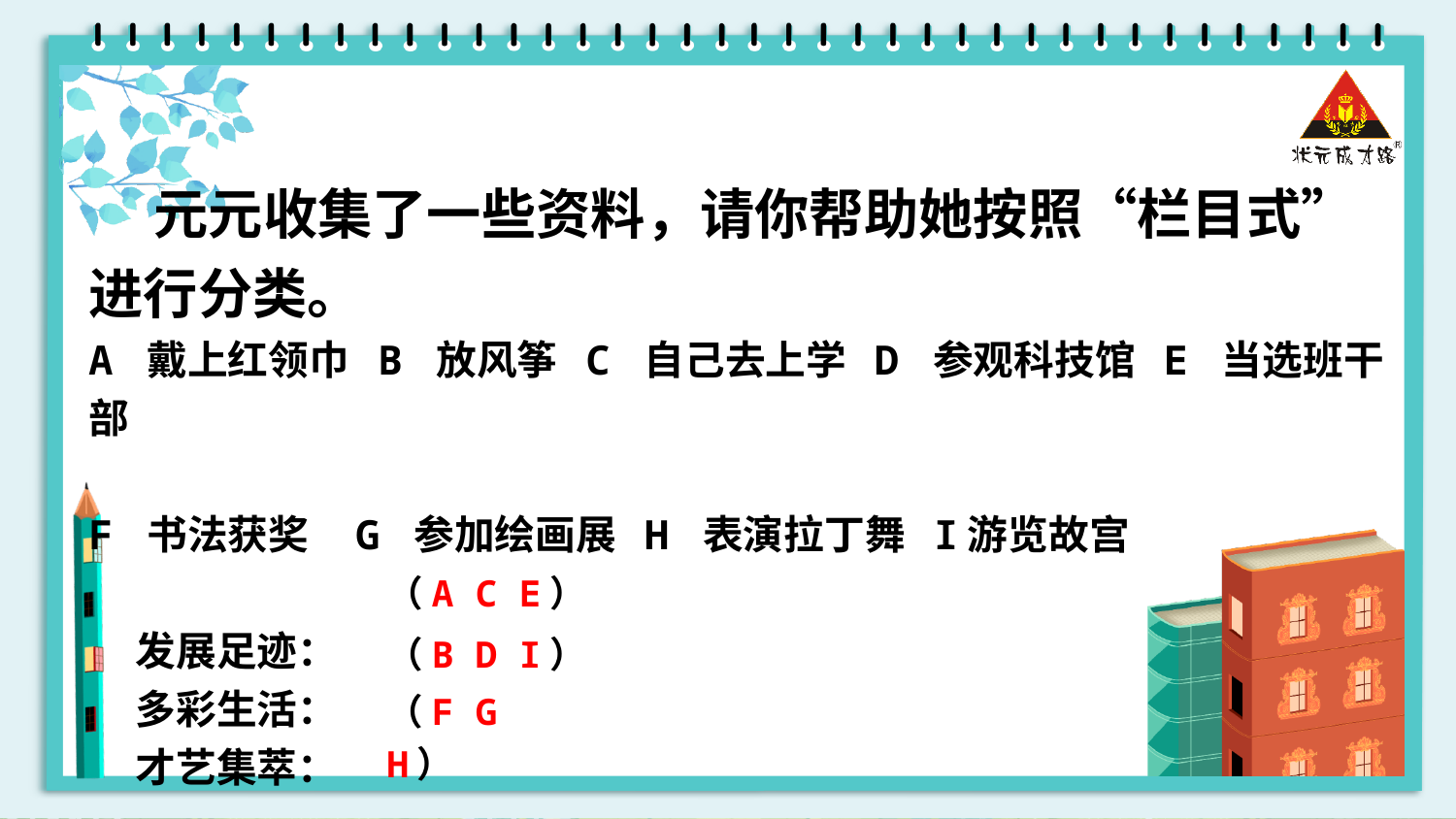

元元收集了一些资料，请你帮助她按照“栏目式”进行分类。
A 戴上红领巾  B 放风筝  C 自己去上学  D 参观科技馆  E 当选班干部

F 书法获奖    G 参加绘画展  H 表演拉丁舞  I游览故宫

    发展足迹：
    多彩生活：
    才艺集萃：
（A C E）
（B D I）
（F G H）